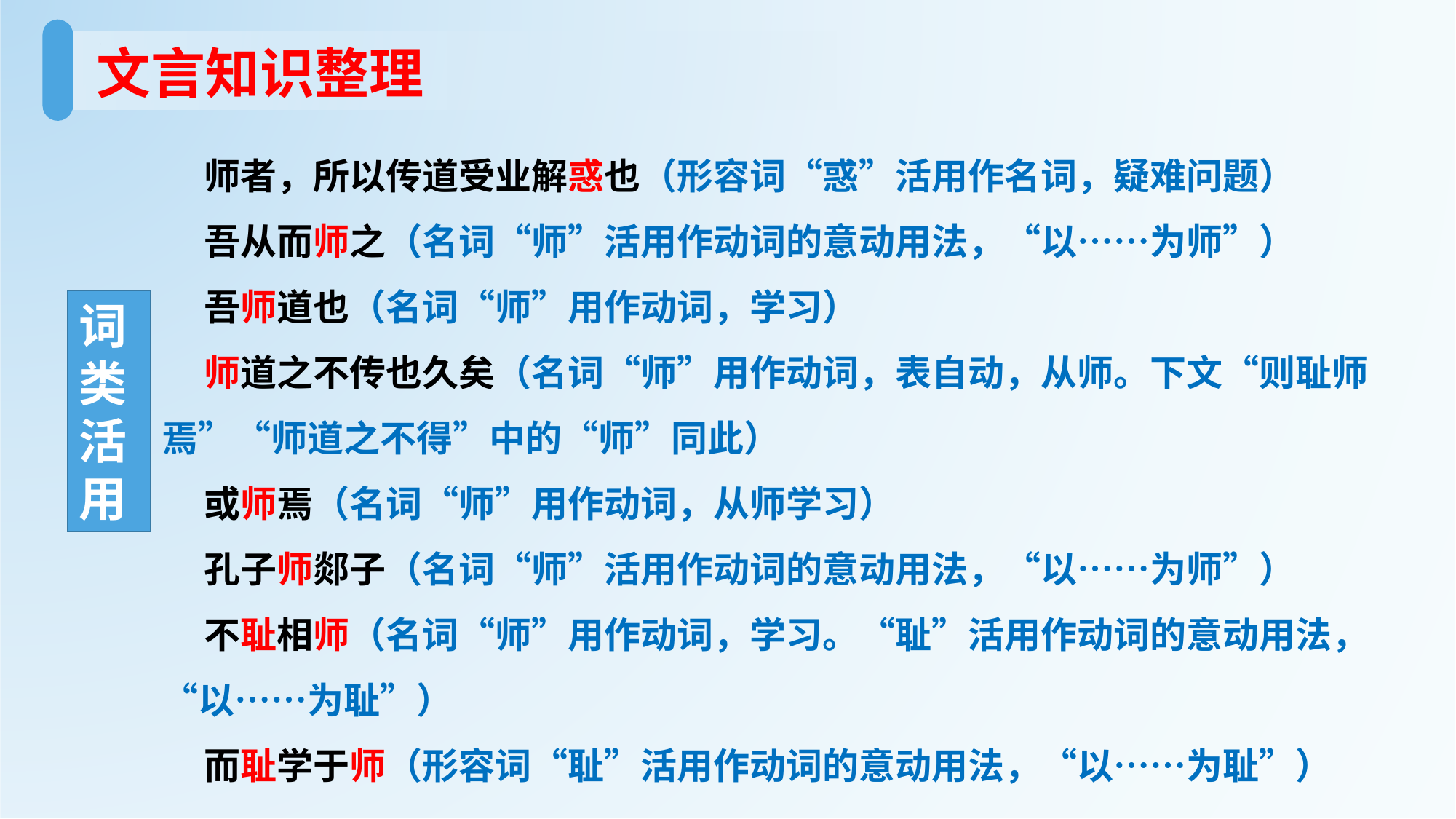

文言知识整理
师者，所以传道受业解惑也（形容词“惑”活用作名词，疑难问题）
吾从而师之（名词“师”活用作动词的意动用法，“以……为师”）
吾师道也（名词“师”用作动词，学习）
师道之不传也久矣（名词“师”用作动词，表自动，从师。下文“则耻师焉”“师道之不得”中的“师”同此）
或师焉（名词“师”用作动词，从师学习）
孔子师郯子（名词“师”活用作动词的意动用法，“以……为师”）
不耻相师（名词“师”用作动词，学习。“耻”活用作动词的意动用法，“以……为耻”）
而耻学于师（形容词“耻”活用作动词的意动用法，“以……为耻”）

词 类 活 用